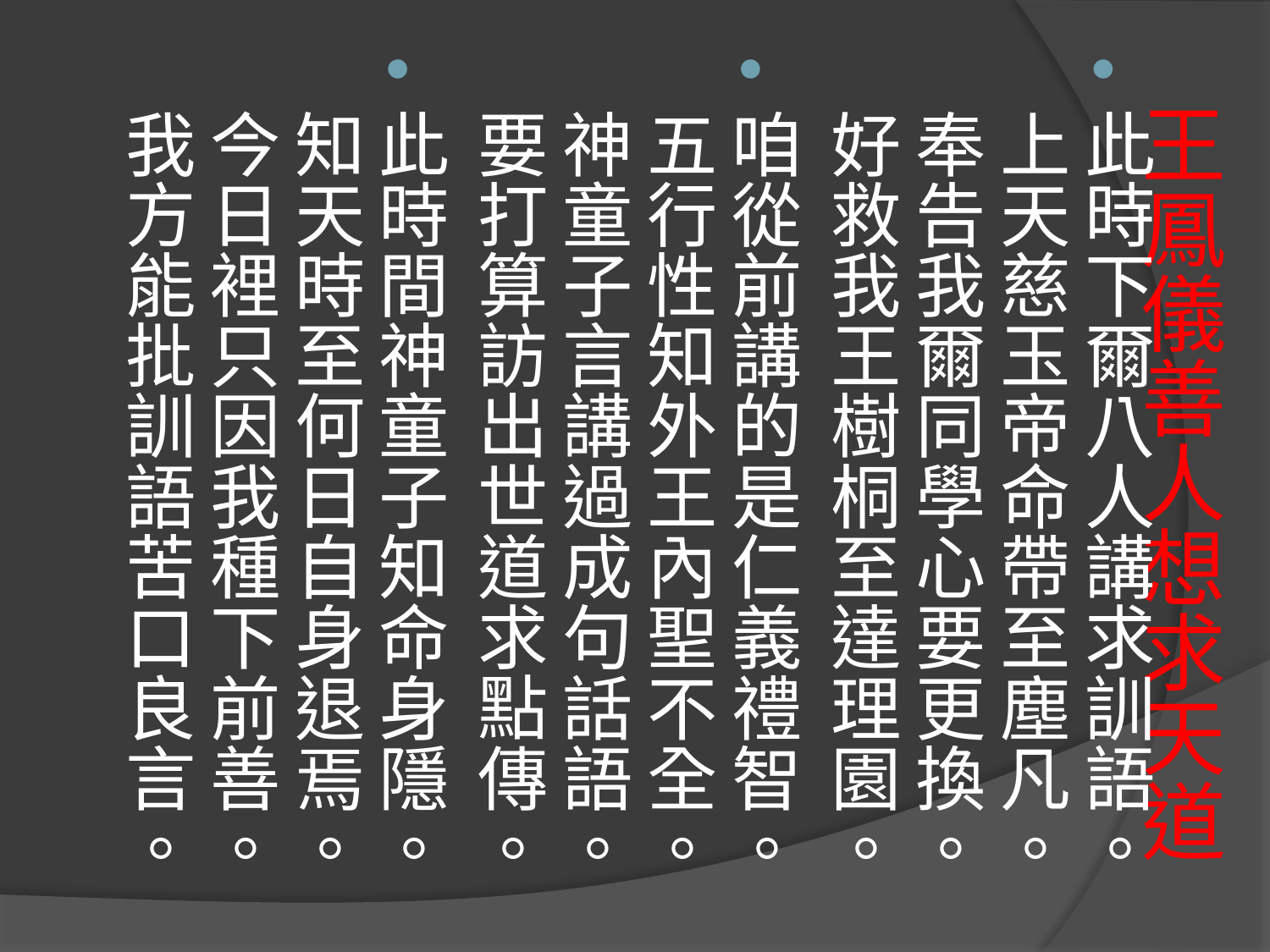

此時下爾八人講求訓語。
上天慈玉帝命帶至塵凡。
奉告我爾同學心要更換。
好救我王樹桐至達理園。
咱從前講的是仁義禮智。
五行性知外王內聖不全。
神童子言講過成句話語。
要打算訪出世道求點傳。
此時間神童子知命身隱。
知天時至何日自身退焉。
今日裡只因我種下前善。
我方能批訓語苦口良言。
# 王鳳儀善人想求天道